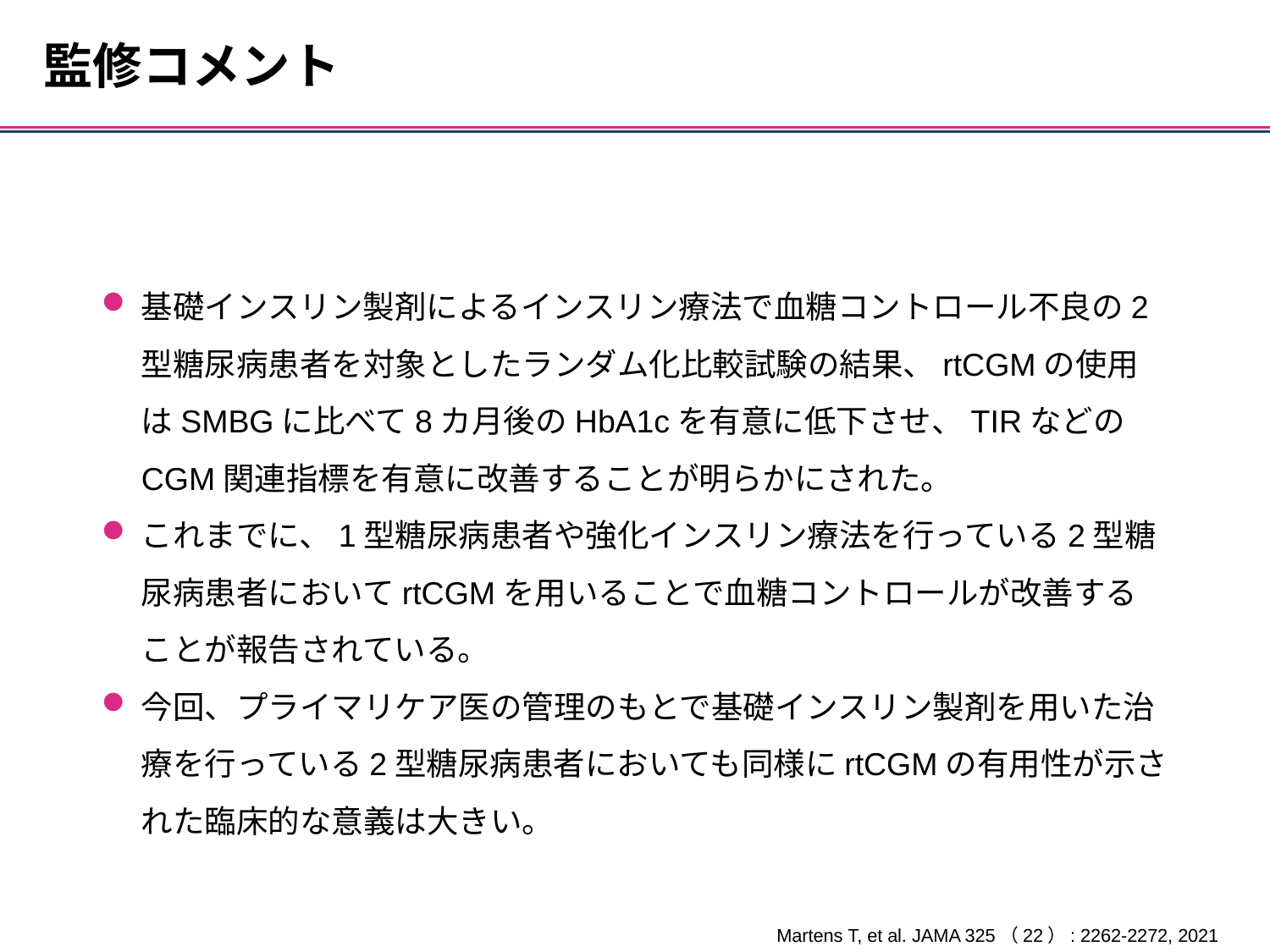

監修コメント
基礎インスリン製剤によるインスリン療法で血糖コントロール不良の2型糖尿病患者を対象としたランダム化比較試験の結果、rtCGMの使用はSMBGに比べて8カ月後のHbA1cを有意に低下させ、TIRなどのCGM関連指標を有意に改善することが明らかにされた。
これまでに、1型糖尿病患者や強化インスリン療法を行っている2型糖尿病患者においてrtCGMを用いることで血糖コントロールが改善することが報告されている。
今回、プライマリケア医の管理のもとで基礎インスリン製剤を用いた治療を行っている2型糖尿病患者においても同様にrtCGMの有用性が示された臨床的な意義は大きい。
Martens T, et al. JAMA 325（22）: 2262-2272, 2021